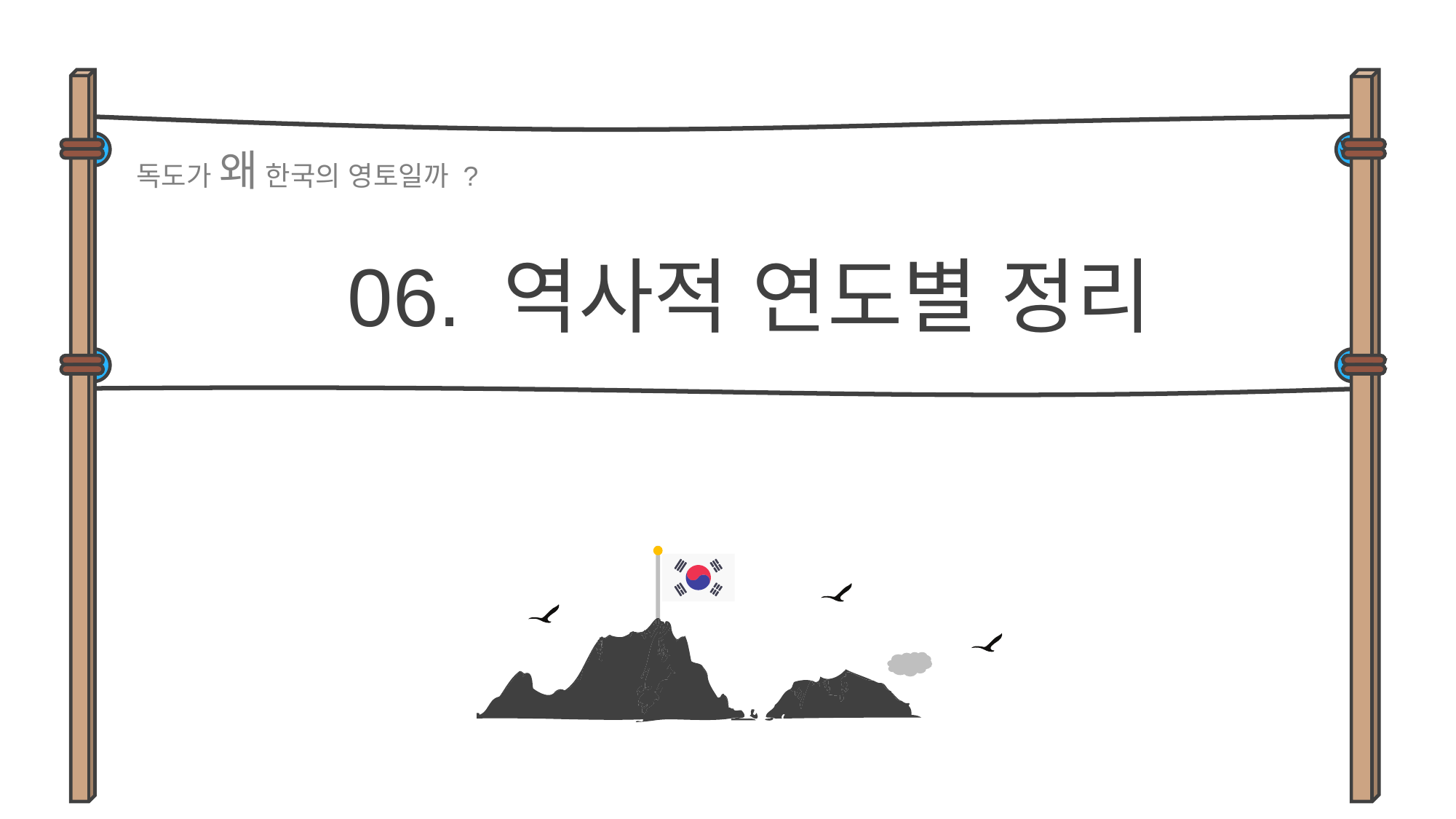

독도가 왜 한국의 영토일까 ?

06. 역사적 연도별 정리